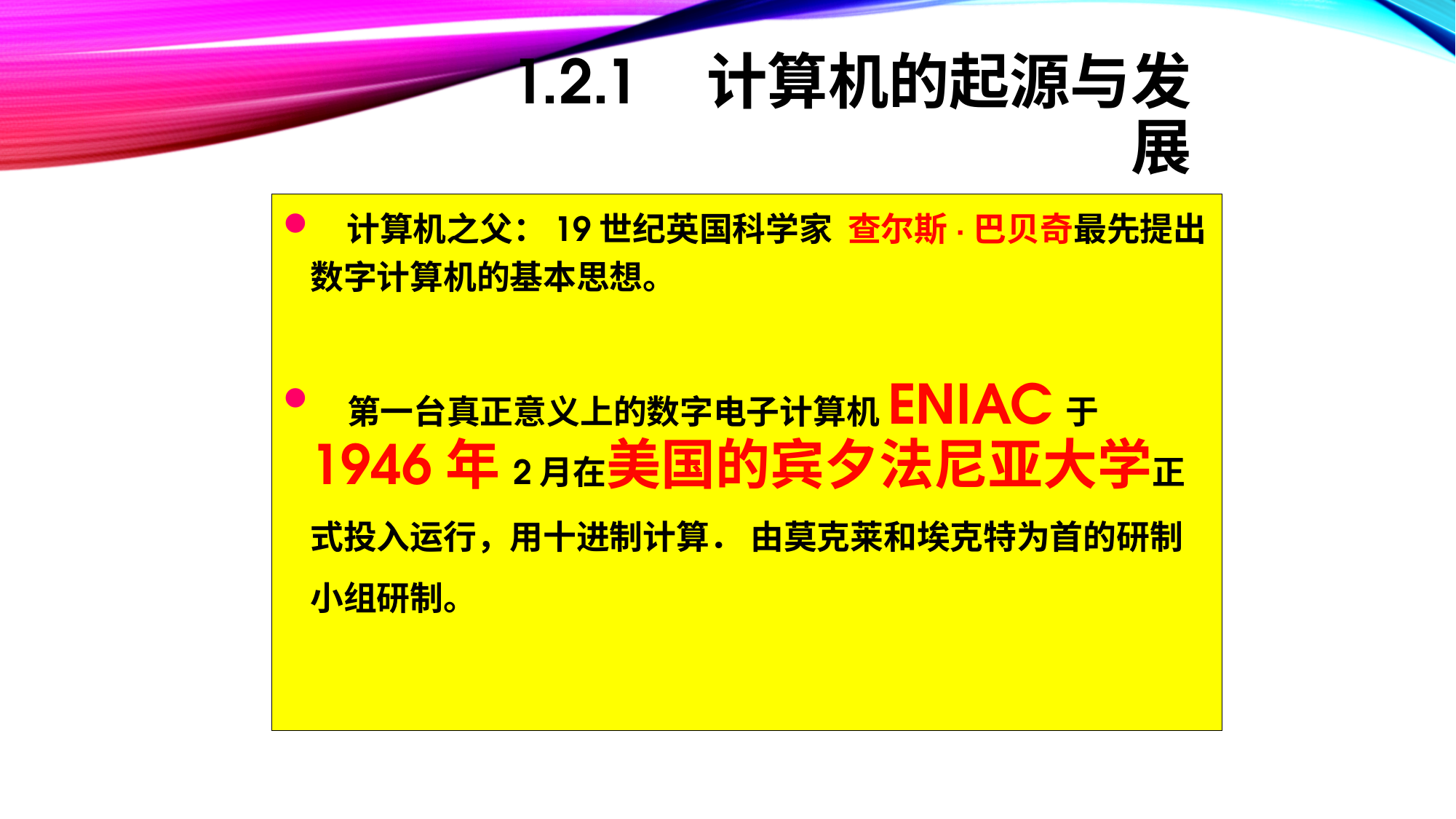

# 1.2.1   计算机的起源与发展
   计算机之父：19世纪英国科学家  查尔斯·巴贝奇最先提出数字计算机的基本思想。

   第一台真正意义上的数字电子计算机ENIAC于1946年2月在美国的宾夕法尼亚大学正式投入运行，用十进制计算． 由莫克莱和埃克特为首的研制小组研制。